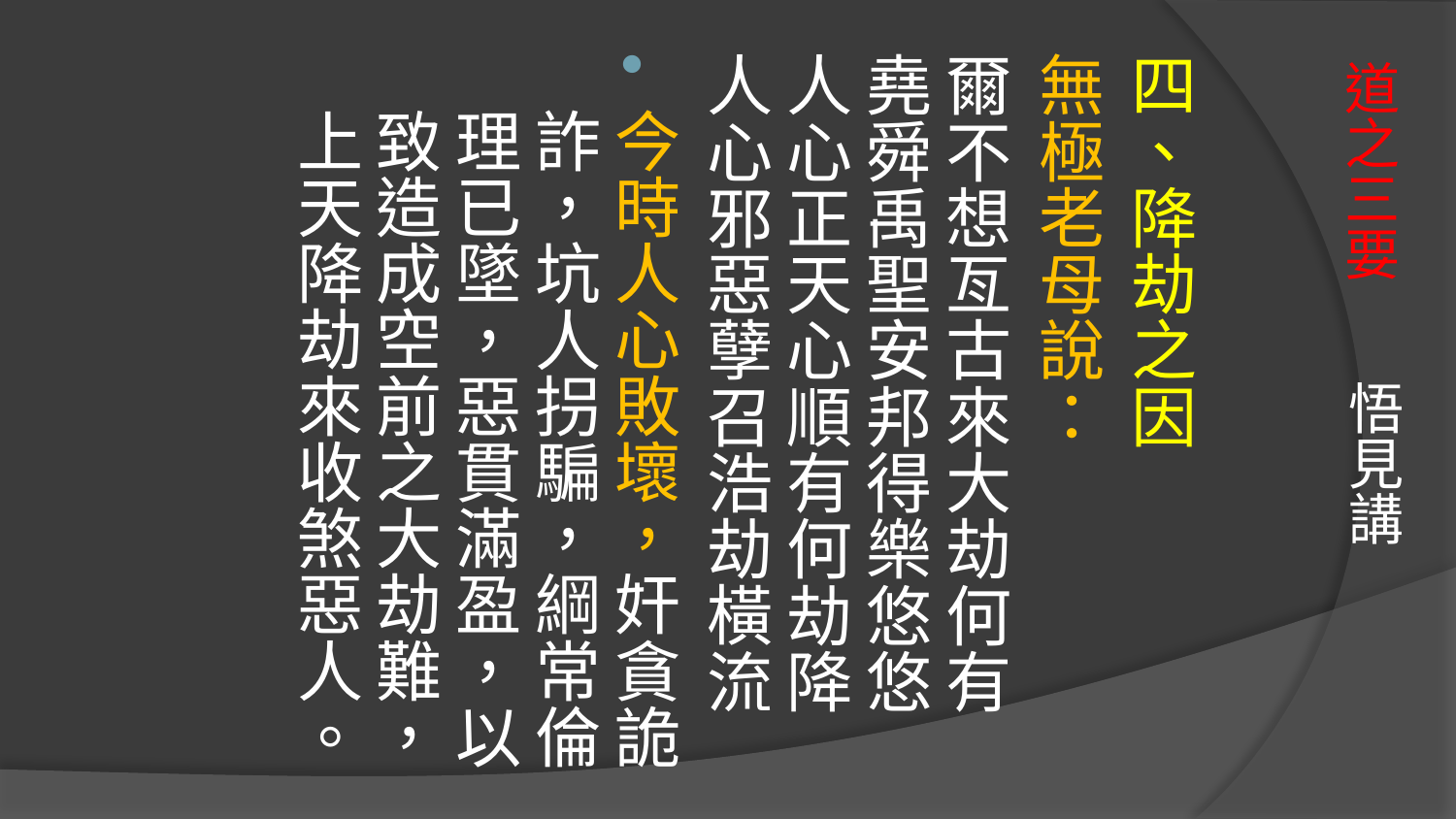

四、降劫之因
無極老母說：
爾不想亙古來大劫何有
堯舜禹聖安邦得樂悠悠
人心正天心順有何劫降
人心邪惡孽召浩劫橫流
今時人心敗壞，奸貪詭詐，坑人拐騙，綱常倫理已墜，惡貫滿盈，以致造成空前之大劫難，上天降劫來收煞惡人。

# 道之三要        悟見講